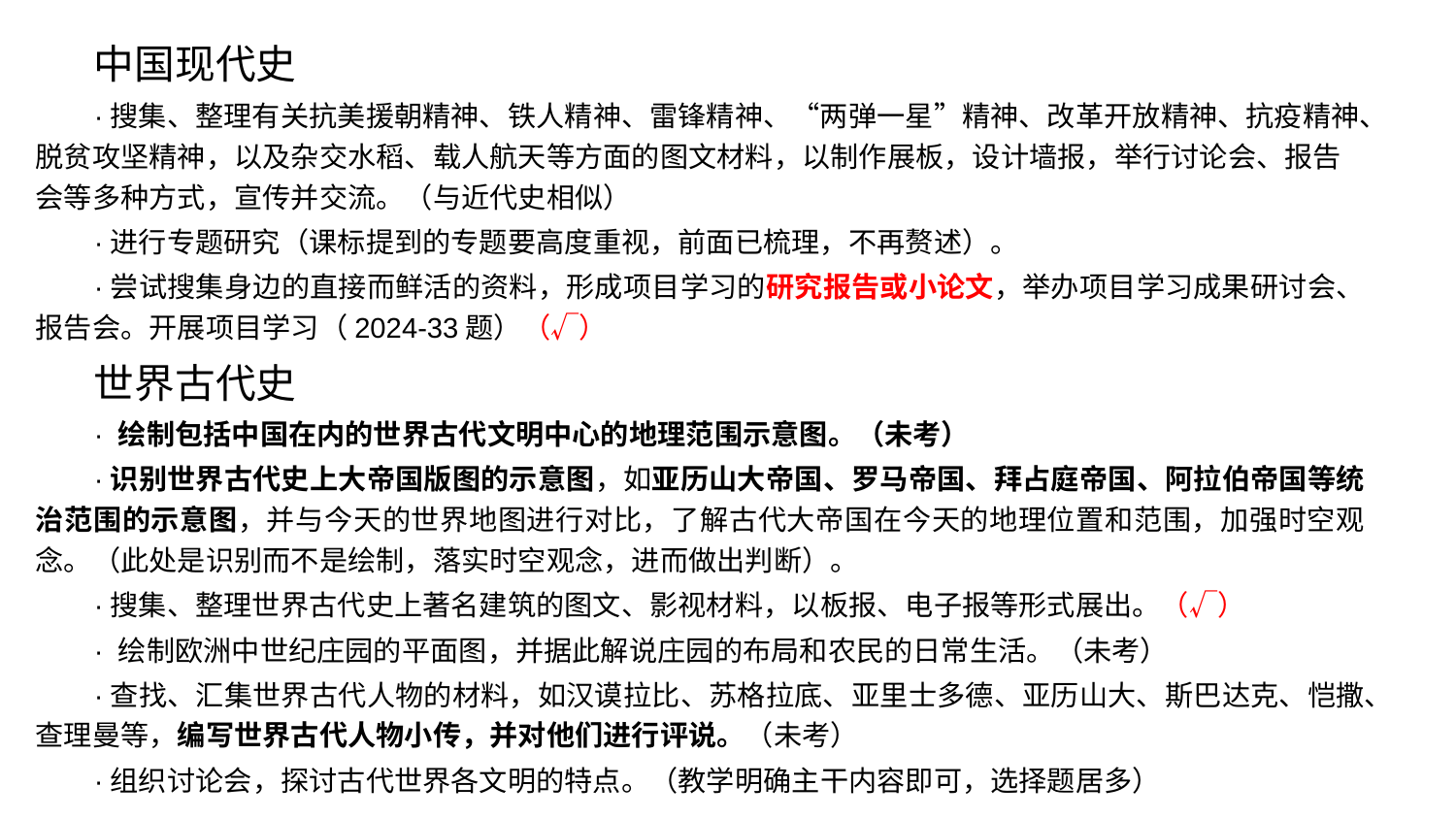

中国现代史
·搜集、整理有关抗美援朝精神、铁人精神、雷锋精神、“两弹一星”精神、改革开放精神、抗疫精神、脱贫攻坚精神，以及杂交水稻、载人航天等方面的图文材料，以制作展板，设计墙报，举行讨论会、报告会等多种方式，宣传并交流。（与近代史相似）
·进行专题研究（课标提到的专题要高度重视，前面已梳理，不再赘述）。
·尝试搜集身边的直接而鲜活的资料，形成项目学习的研究报告或小论文，举办项目学习成果研讨会、报告会。开展项目学习（2024-33题）（√）
世界古代史
· 绘制包括中国在内的世界古代文明中心的地理范围示意图。（未考）
·识别世界古代史上大帝国版图的示意图，如亚历山大帝国、罗马帝国、拜占庭帝国、阿拉伯帝国等统治范围的示意图，并与今天的世界地图进行对比，了解古代大帝国在今天的地理位置和范围，加强时空观念。（此处是识别而不是绘制，落实时空观念，进而做出判断）。
·搜集、整理世界古代史上著名建筑的图文、影视材料，以板报、电子报等形式展出。（√）
· 绘制欧洲中世纪庄园的平面图，并据此解说庄园的布局和农民的日常生活。（未考）
·查找、汇集世界古代人物的材料，如汉谟拉比、苏格拉底、亚里士多德、亚历山大、斯巴达克、恺撒、查理曼等，编写世界古代人物小传，并对他们进行评说。（未考）
·组织讨论会，探讨古代世界各文明的特点。（教学明确主干内容即可，选择题居多）